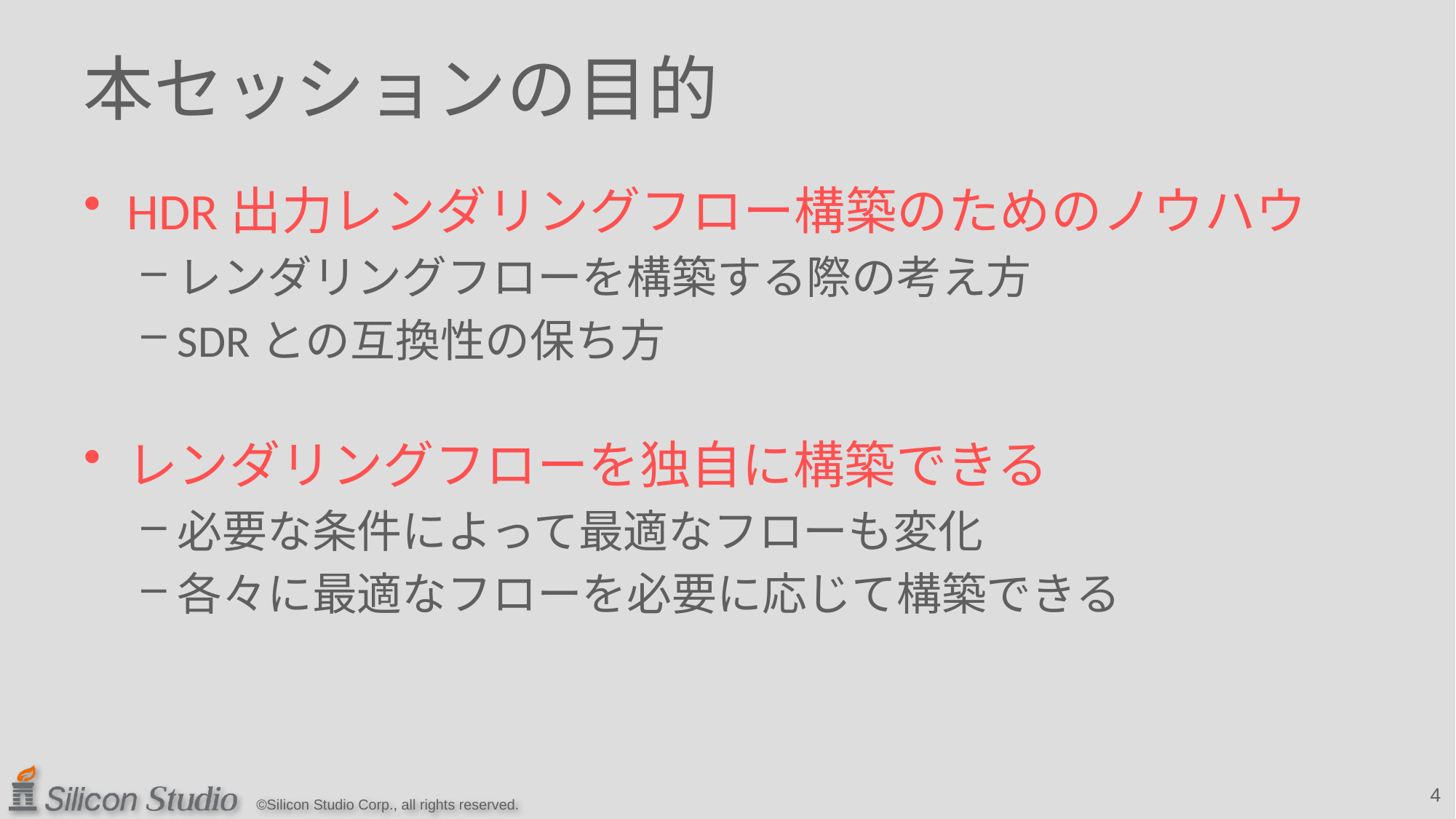

# 本セッションの目的
HDR出力レンダリングフロー構築のためのノウハウ
レンダリングフローを構築する際の考え方
SDRとの互換性の保ち方

レンダリングフローを独自に構築できる
必要な条件によって最適なフローも変化
各々に最適なフローを必要に応じて構築できる
4